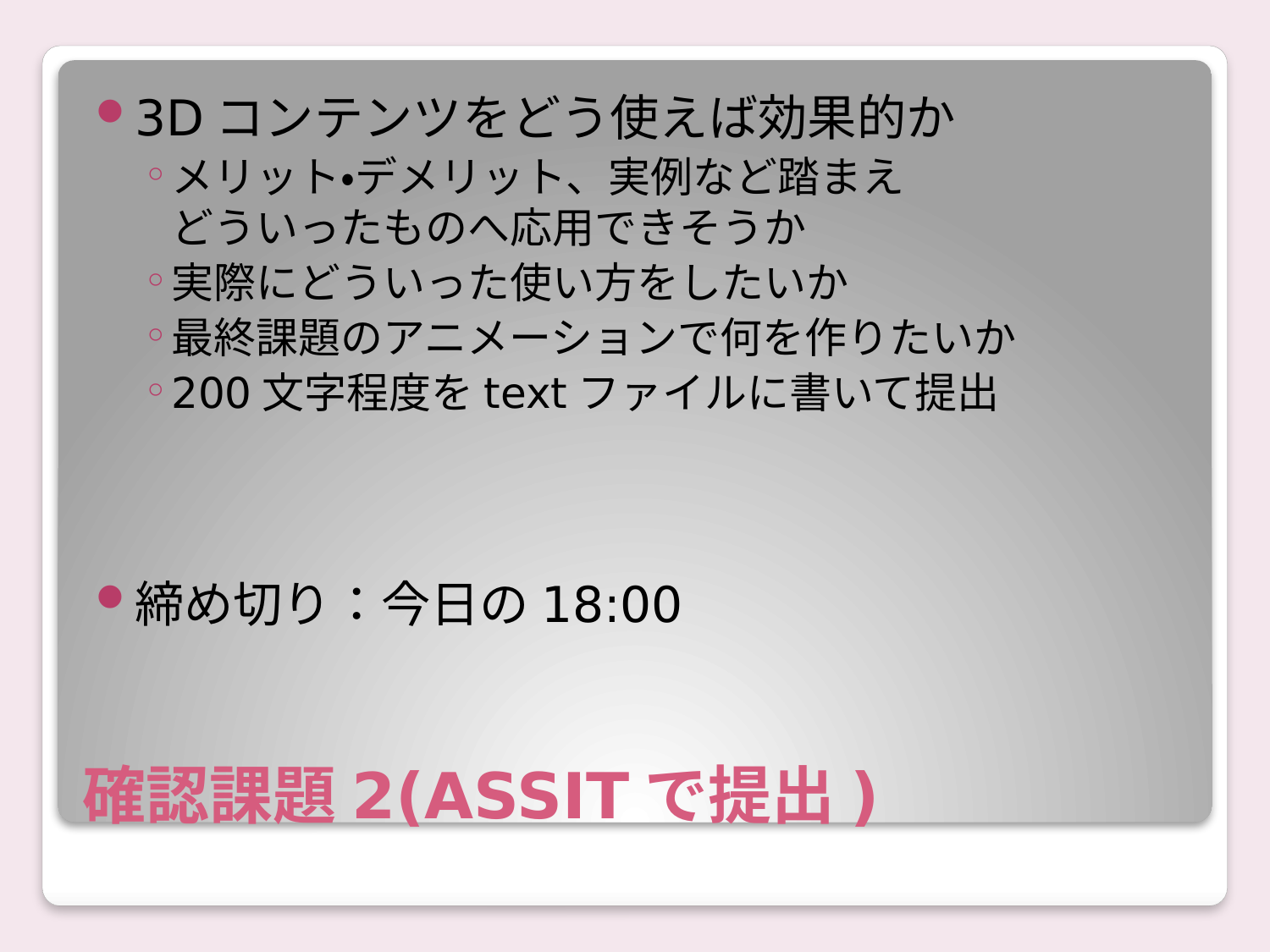

3Dコンテンツをどう使えば効果的か
メリット・デメリット、実例など踏まえ
どういったものへ応用できそうか
実際にどういった使い方をしたいか
最終課題のアニメーションで何を作りたいか
200文字程度をtextファイルに書いて提出

締め切り：今日の18:00
# 確認課題2(ASSITで提出)